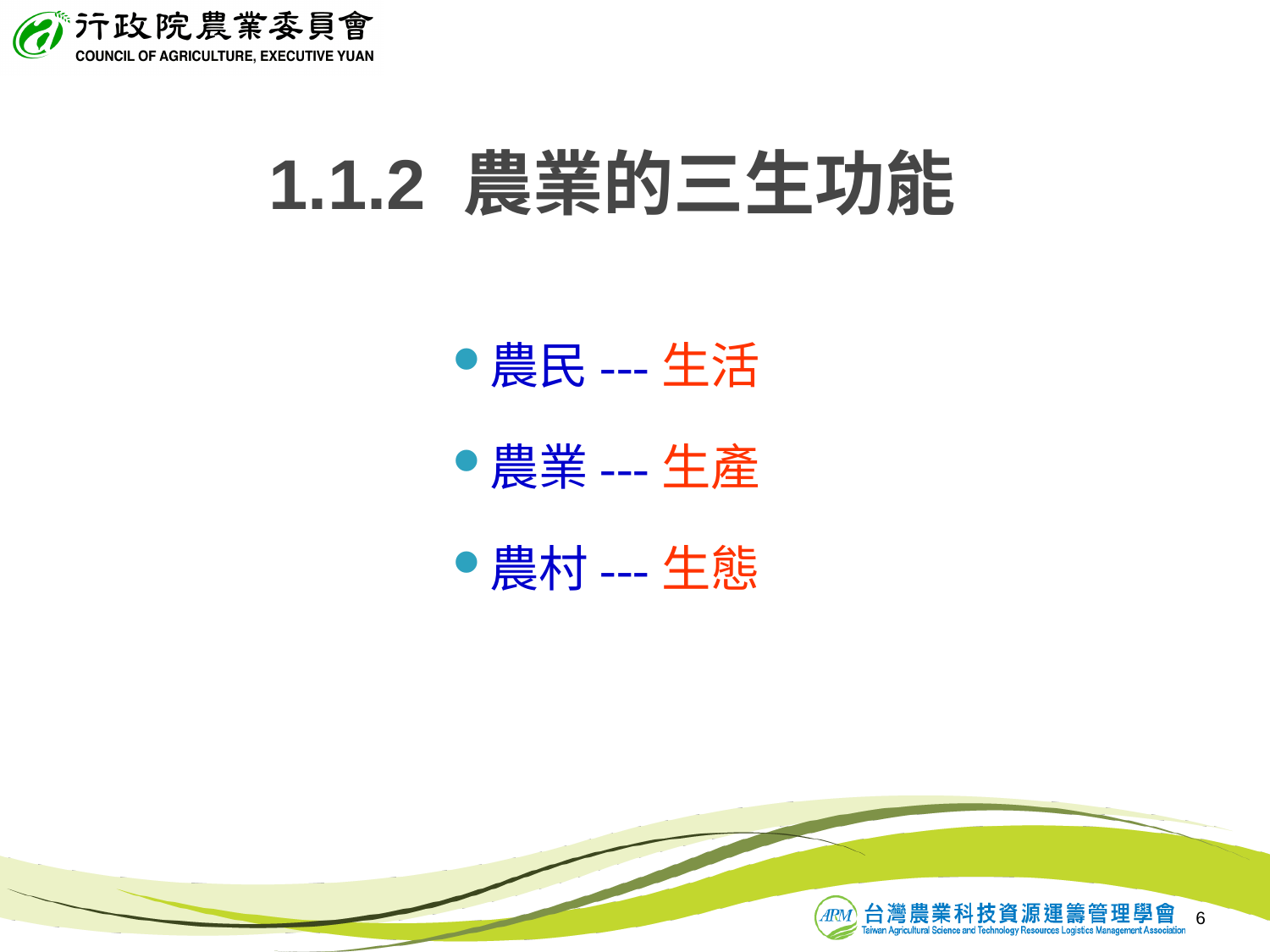

# 1.1.2 農業的三生功能

農民---生活
農業---生產
農村---生態
6